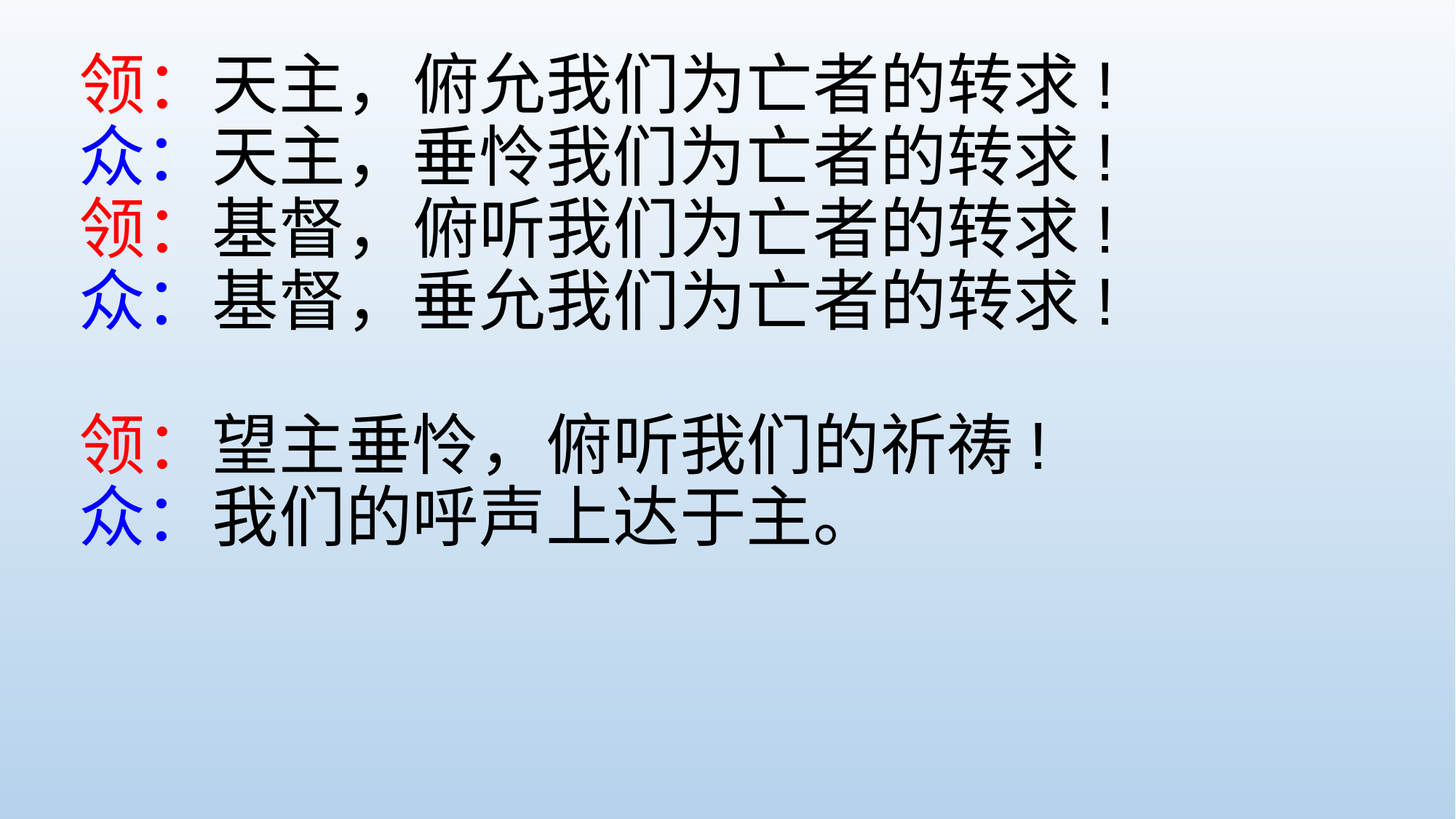

# 领：天主，俯允我们为亡者的转求!  众：天主，垂怜我们为亡者的转求!  领：基督，俯听我们为亡者的转求! 众：基督，垂允我们为亡者的转求!
领：望主垂怜，俯听我们的祈祷!
众：我们的呼声上达于主。